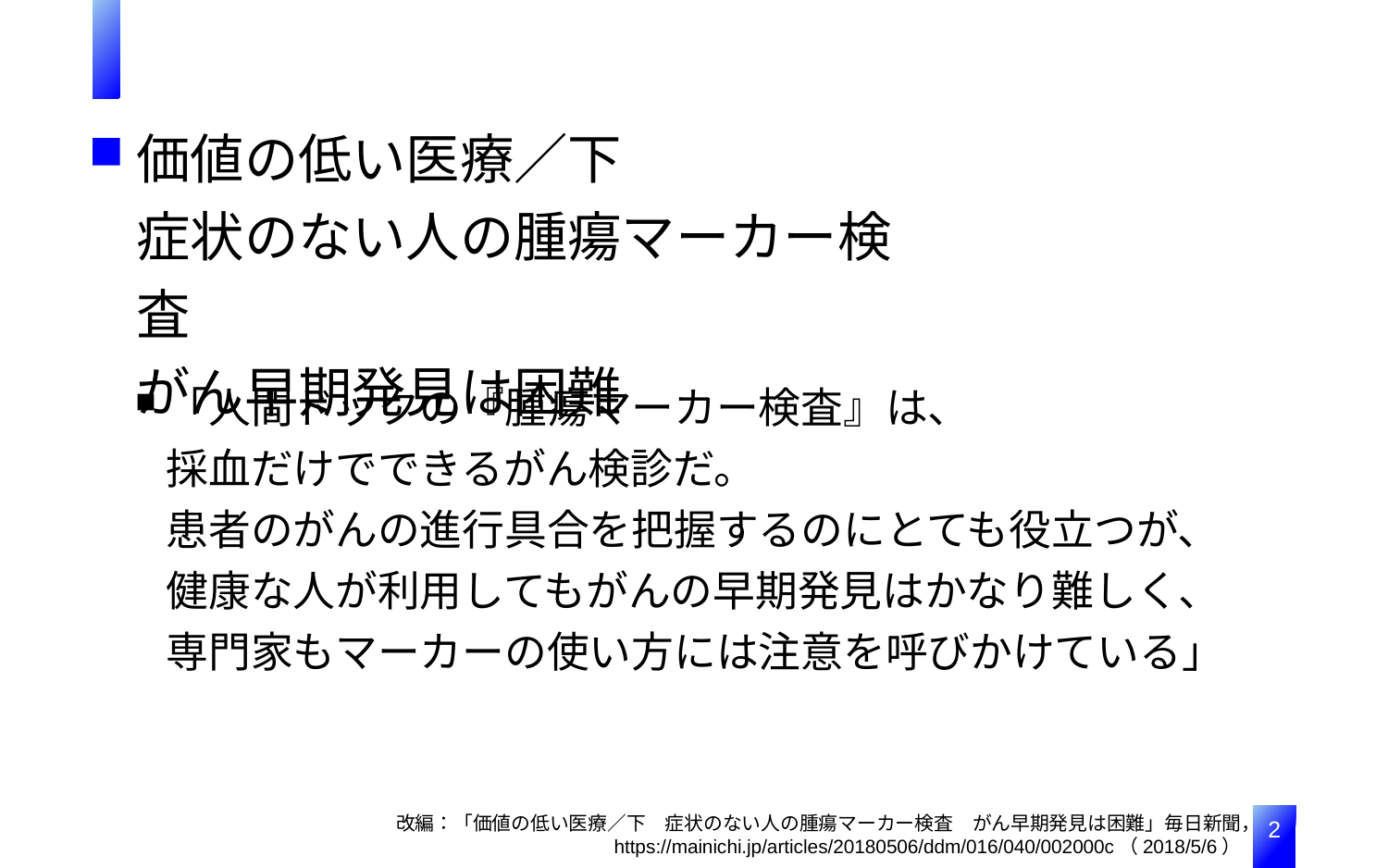

価値の低い医療／下
症状のない人の腫瘍マーカー検査
がん早期発見は困難

「人間ドックの『腫瘍マーカー検査』は、
採血だけでできるがん検診だ。
患者のがんの進行具合を把握するのにとても役立つが、
健康な人が利用してもがんの早期発見はかなり難しく、
専門家もマーカーの使い方には注意を呼びかけている」

改編：「価値の低い医療／下　症状のない人の腫瘍マーカー検査　がん早期発見は困難」毎日新聞，https://mainichi.jp/articles/20180506/ddm/016/040/002000c（2018/5/6）